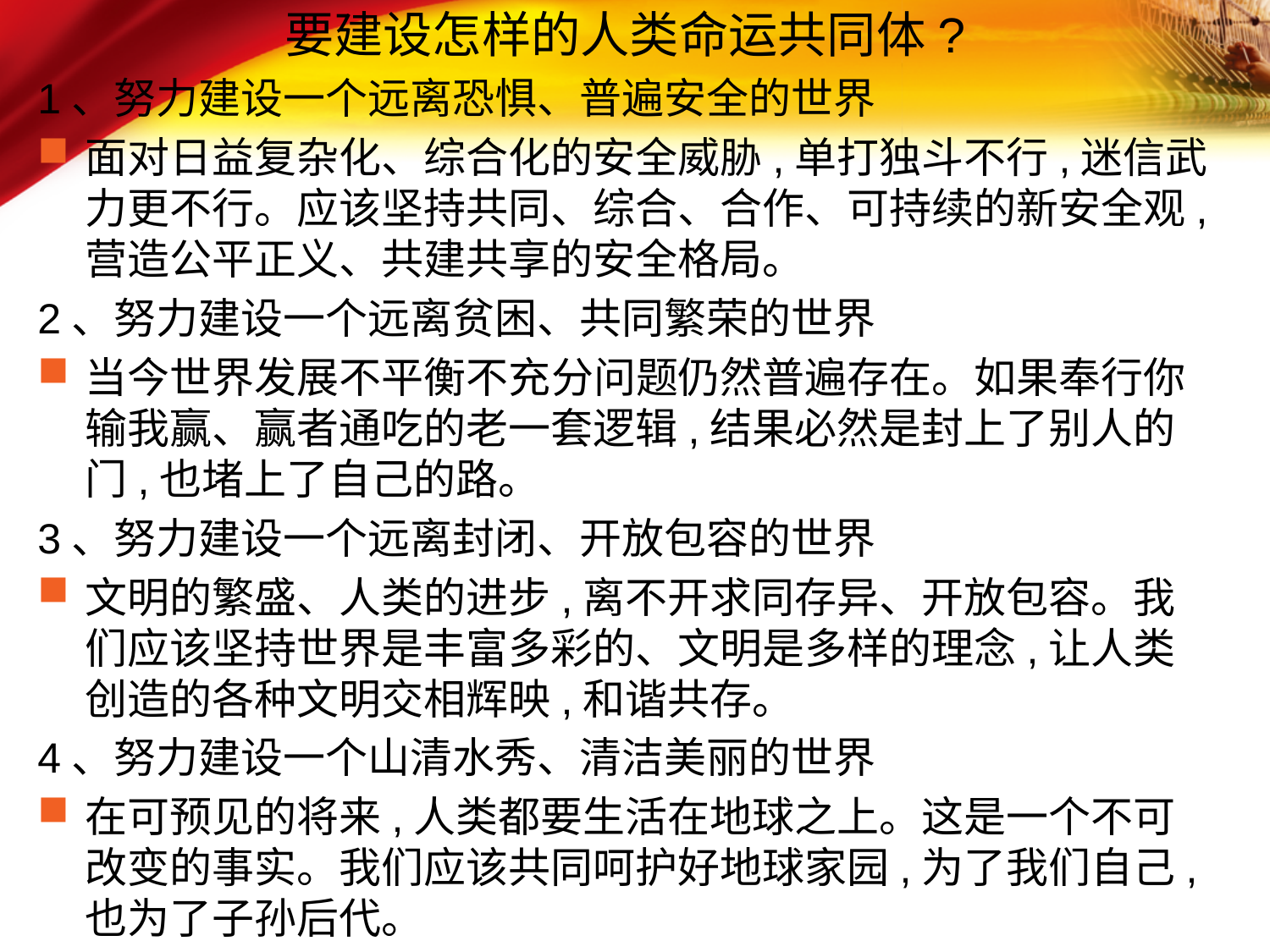

要建设怎样的人类命运共同体?
1、努力建设一个远离恐惧、普遍安全的世界
面对日益复杂化、综合化的安全威胁,单打独斗不行,迷信武力更不行。应该坚持共同、综合、合作、可持续的新安全观,营造公平正义、共建共享的安全格局。
2、努力建设一个远离贫困、共同繁荣的世界
当今世界发展不平衡不充分问题仍然普遍存在。如果奉行你输我赢、赢者通吃的老一套逻辑,结果必然是封上了别人的门,也堵上了自己的路。
3、努力建设一个远离封闭、开放包容的世界
文明的繁盛、人类的进步,离不开求同存异、开放包容。我们应该坚持世界是丰富多彩的、文明是多样的理念,让人类创造的各种文明交相辉映,和谐共存。
4、努力建设一个山清水秀、清洁美丽的世界
在可预见的将来,人类都要生活在地球之上。这是一个不可改变的事实。我们应该共同呵护好地球家园,为了我们自己,也为了子孙后代。